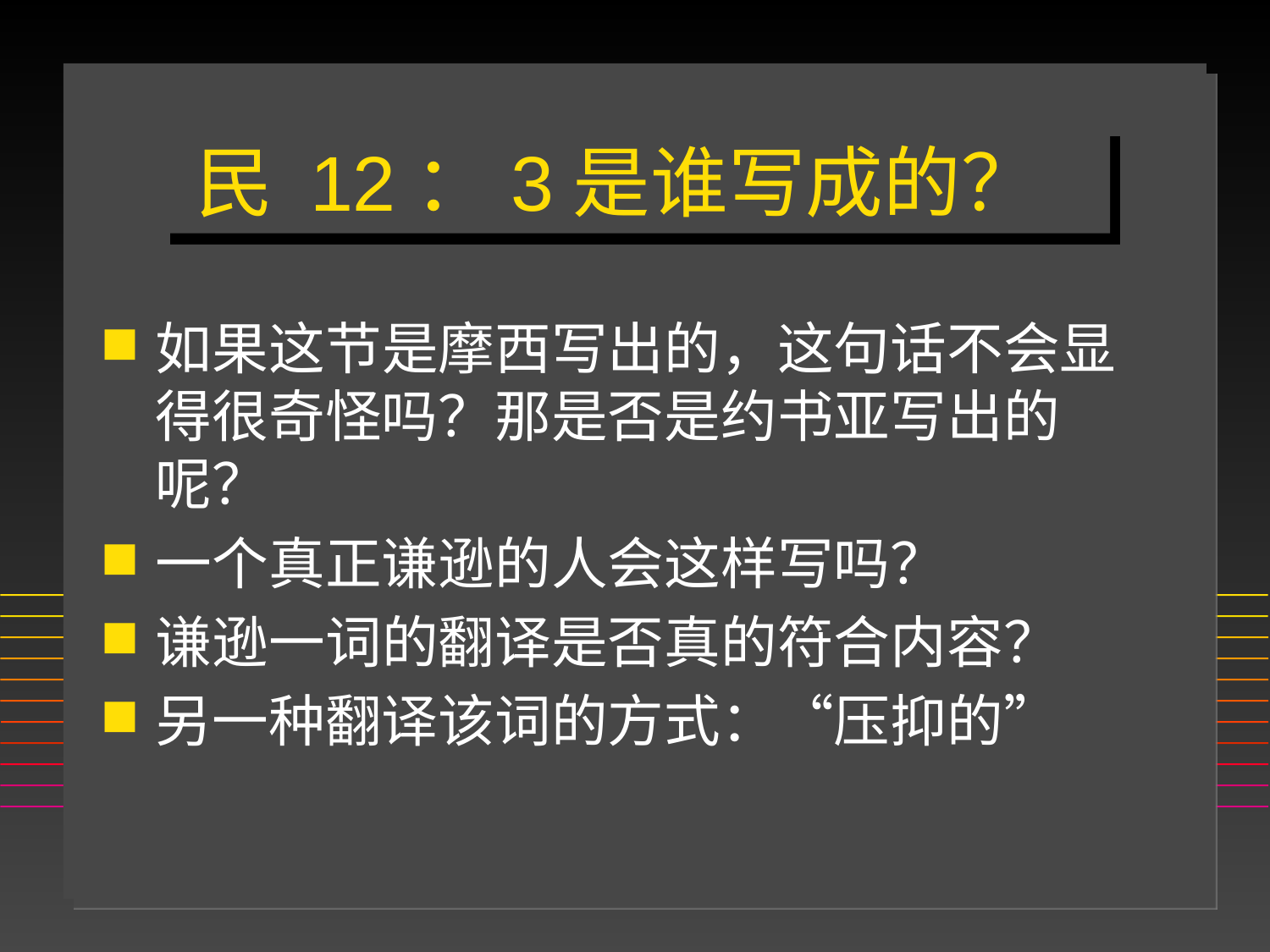

# 民 12：3是谁写成的？
如果这节是摩西写出的，这句话不会显得很奇怪吗？那是否是约书亚写出的呢？
一个真正谦逊的人会这样写吗？
谦逊一词的翻译是否真的符合内容？
另一种翻译该词的方式：“压抑的”